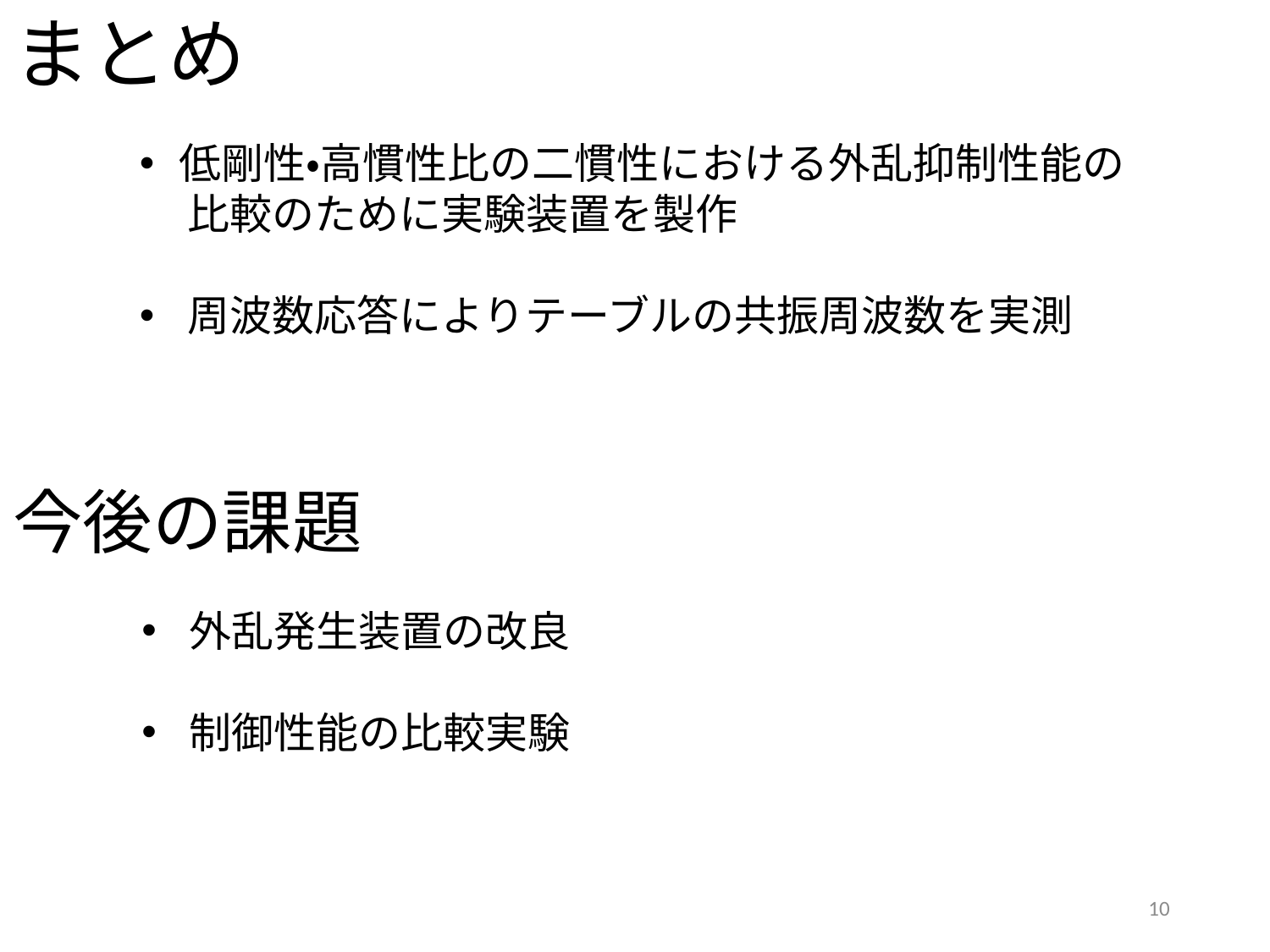

# まとめ
低剛性・高慣性比の二慣性における外乱抑制性能の
    比較のために実験装置を製作

周波数応答によりテーブルの共振周波数を実測
今後の課題
外乱発生装置の改良

制御性能の比較実験
10